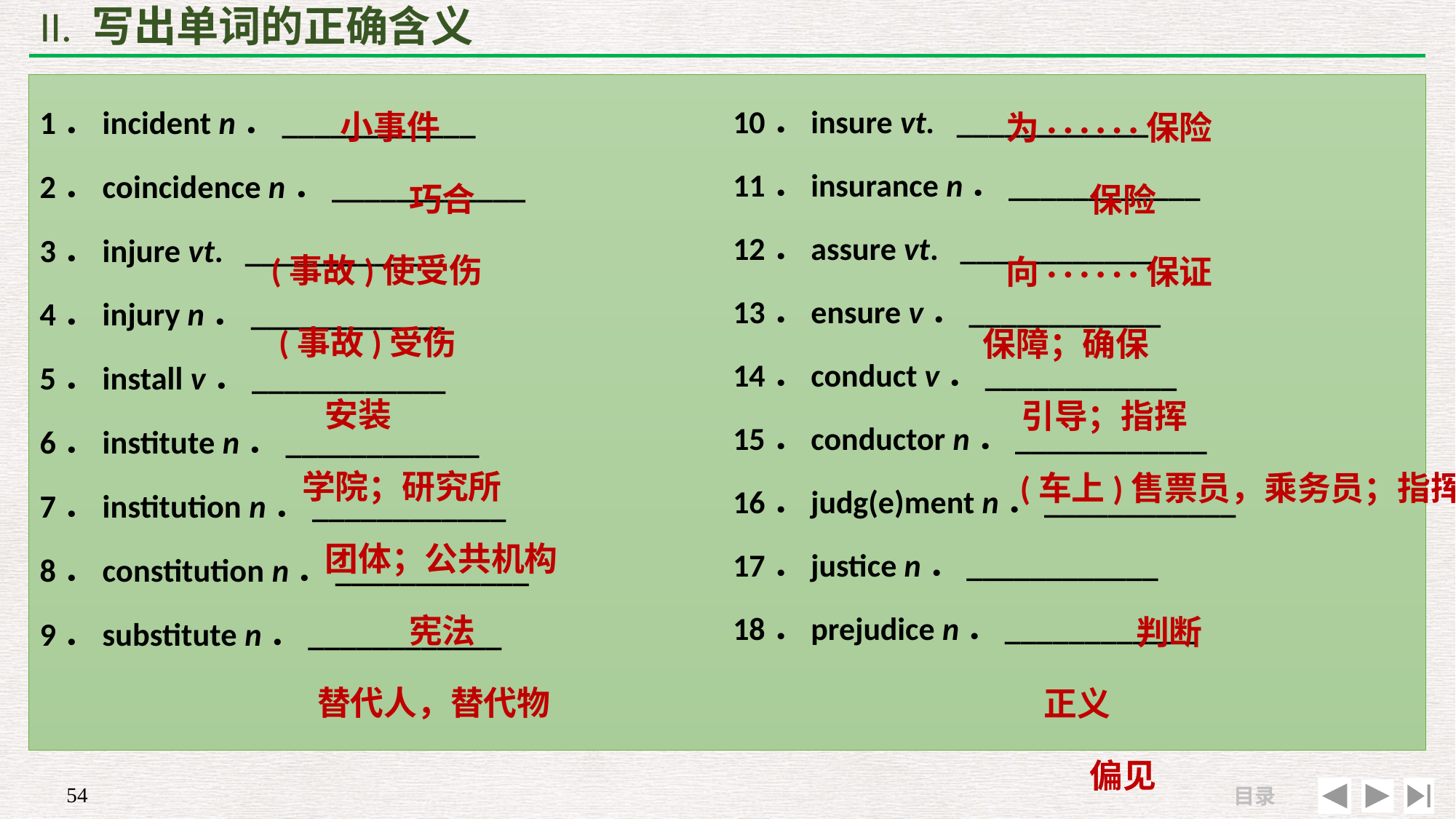

# II. 写出单词的正确含义
        小事件
                 巧合
(事故)使受伤
 (事故)受伤
      安装
   学院；研究所
      团体；公共机构
                 宪法
     替代人，替代物
  为· · · · · ·保险
             保险
  向· · · · · ·保证
保障；确保
    引导；指挥
     (车上)售票员，乘务员；指挥
                   判断
       正义
             偏见

1．incident n．____________
2．coincidence n．____________
3．injure vt.   ____________
4．injury n．____________
5．install v．____________
6．institute n．____________
7．institution n．____________
8．constitution n．____________
9．substitute n．____________
10．insure vt.   ____________
11．insurance n．____________
12．assure vt.   ____________
13．ensure v．____________
14．conduct v．____________
15．conductor n．____________
16．judg(e)ment n．____________
17．justice n．____________
18．prejudice n．____________